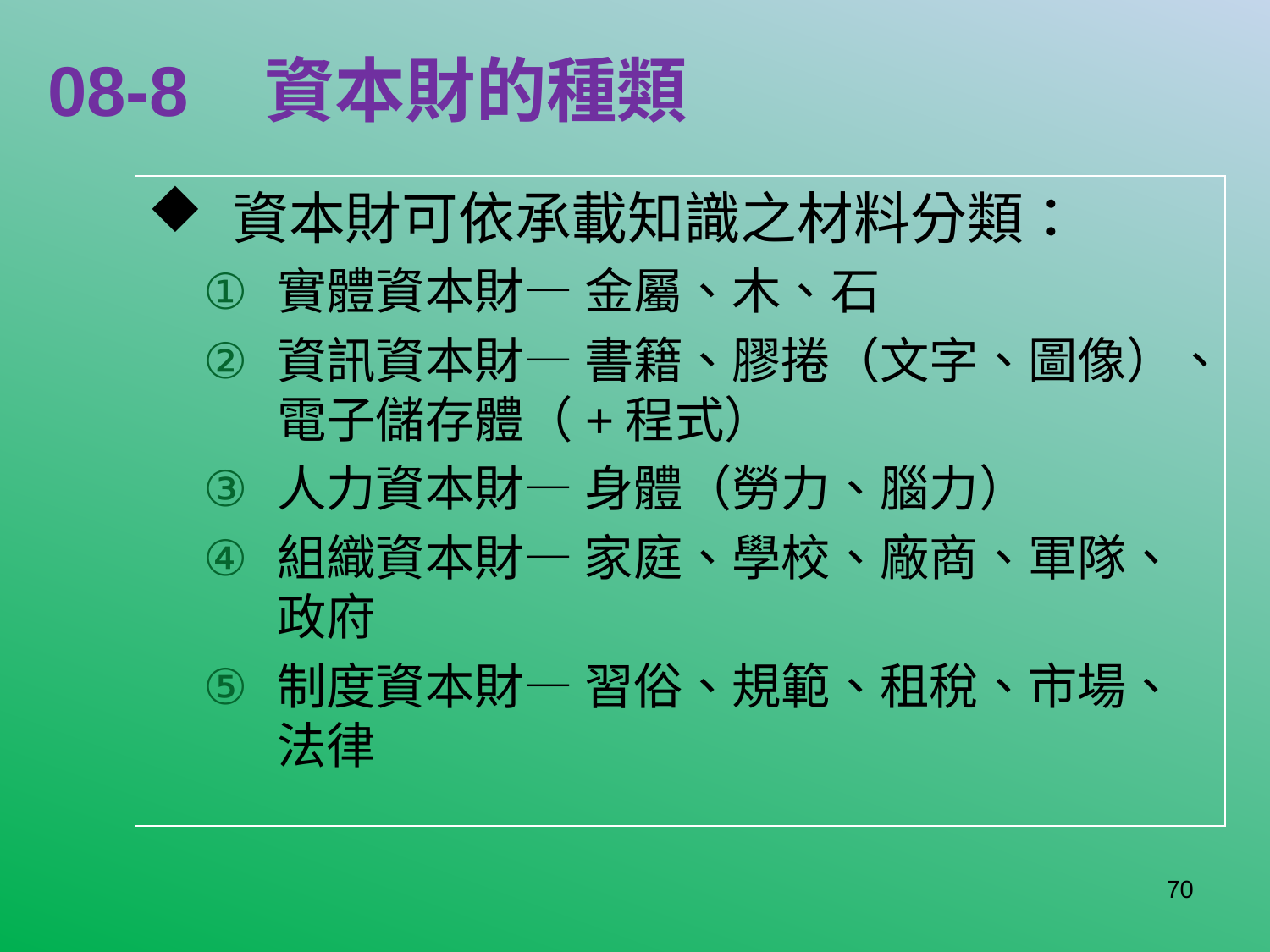

# 08-8   資本財的種類
資本財可依承載知識之材料分類：
實體資本財— 金屬、木、石
資訊資本財— 書籍、膠捲（文字、圖像）、電子儲存體（+程式）
人力資本財— 身體（勞力、腦力）
組織資本財— 家庭、學校、廠商、軍隊、政府
制度資本財— 習俗、規範、租稅、市場、法律
70